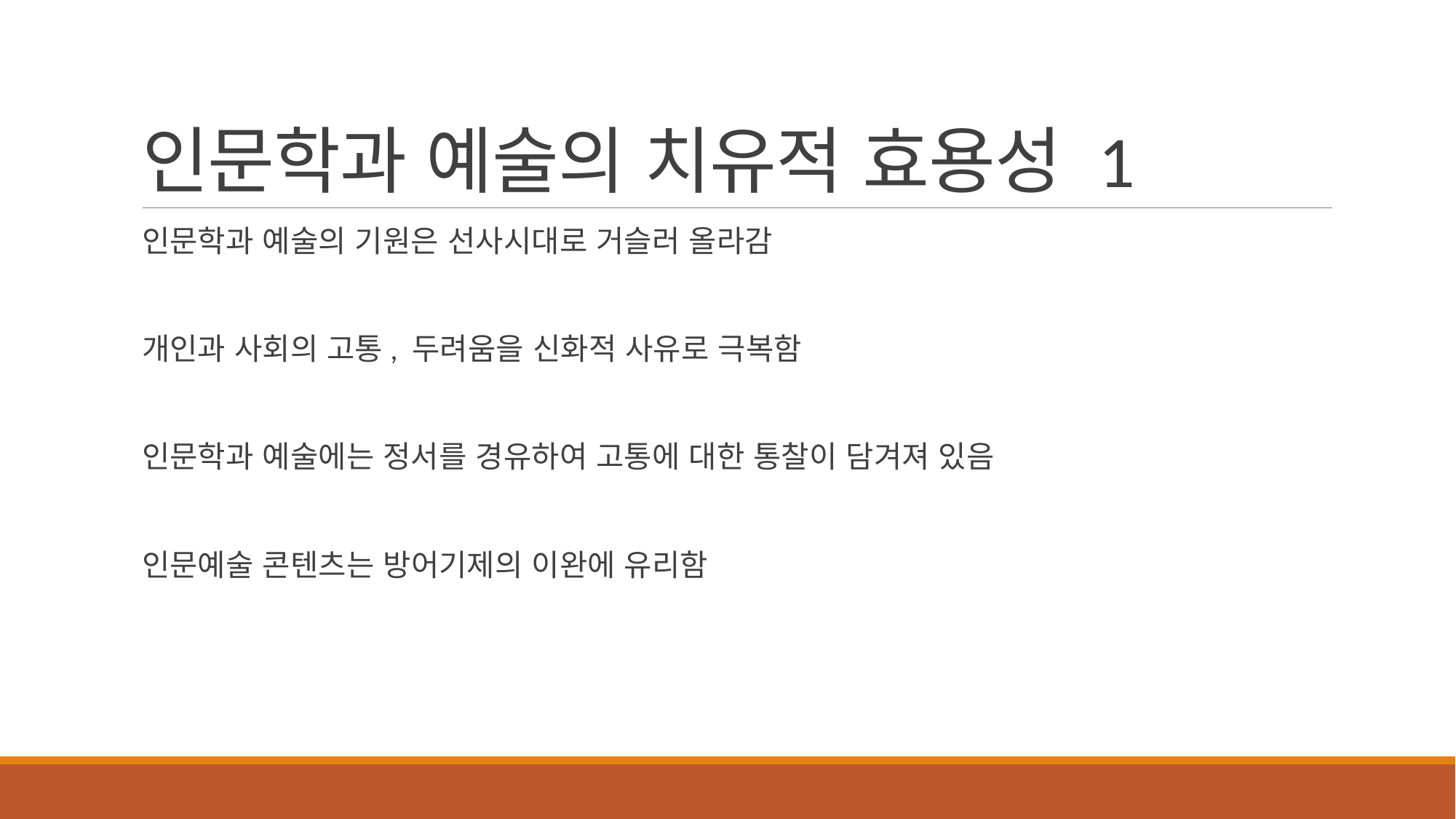

# 인문학과 예술의 치유적 효용성 1
인문학과 예술의 기원은 선사시대로 거슬러 올라감

개인과 사회의 고통, 두려움을 신화적 사유로 극복함

인문학과 예술에는 정서를 경유하여 고통에 대한 통찰이 담겨져 있음

인문예술 콘텐츠는 방어기제의 이완에 유리함